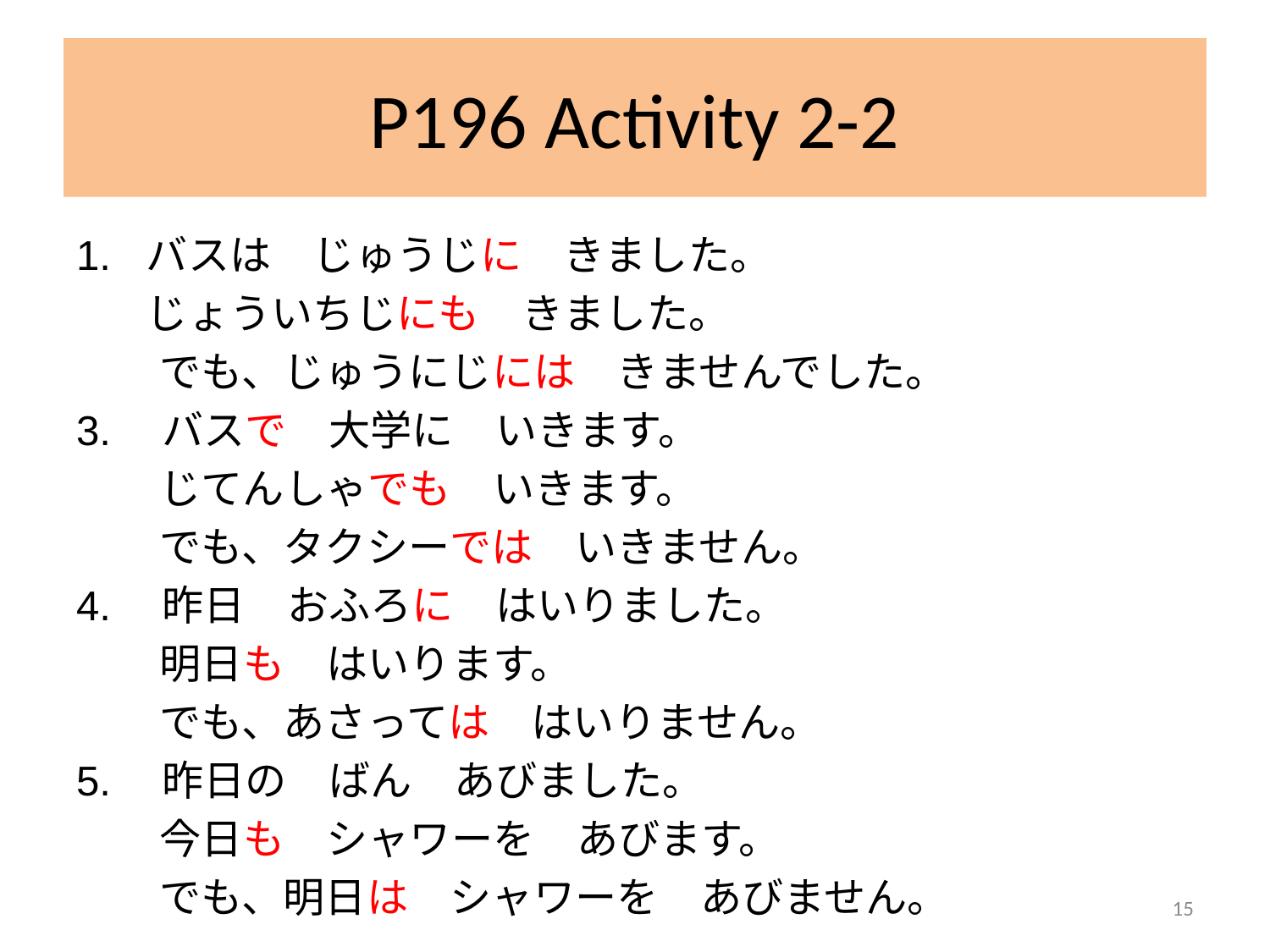

# P196 Activity 2-2
バスは　じゅうじに　きました。
	じょういちじにも　きました。
　　でも、じゅうにじには　きませんでした。
3.　バスで　大学に　いきます。
　　じてんしゃでも　いきます。
　　でも、タクシーでは　いきません。
4.　昨日　おふろに　はいりました。
　　明日も　はいります。
　　でも、あさっては　はいりません。
5.　昨日の　ばん　あびました。
　　今日も　シャワーを　あびます。
　　でも、明日は　シャワーを　あびません。

15